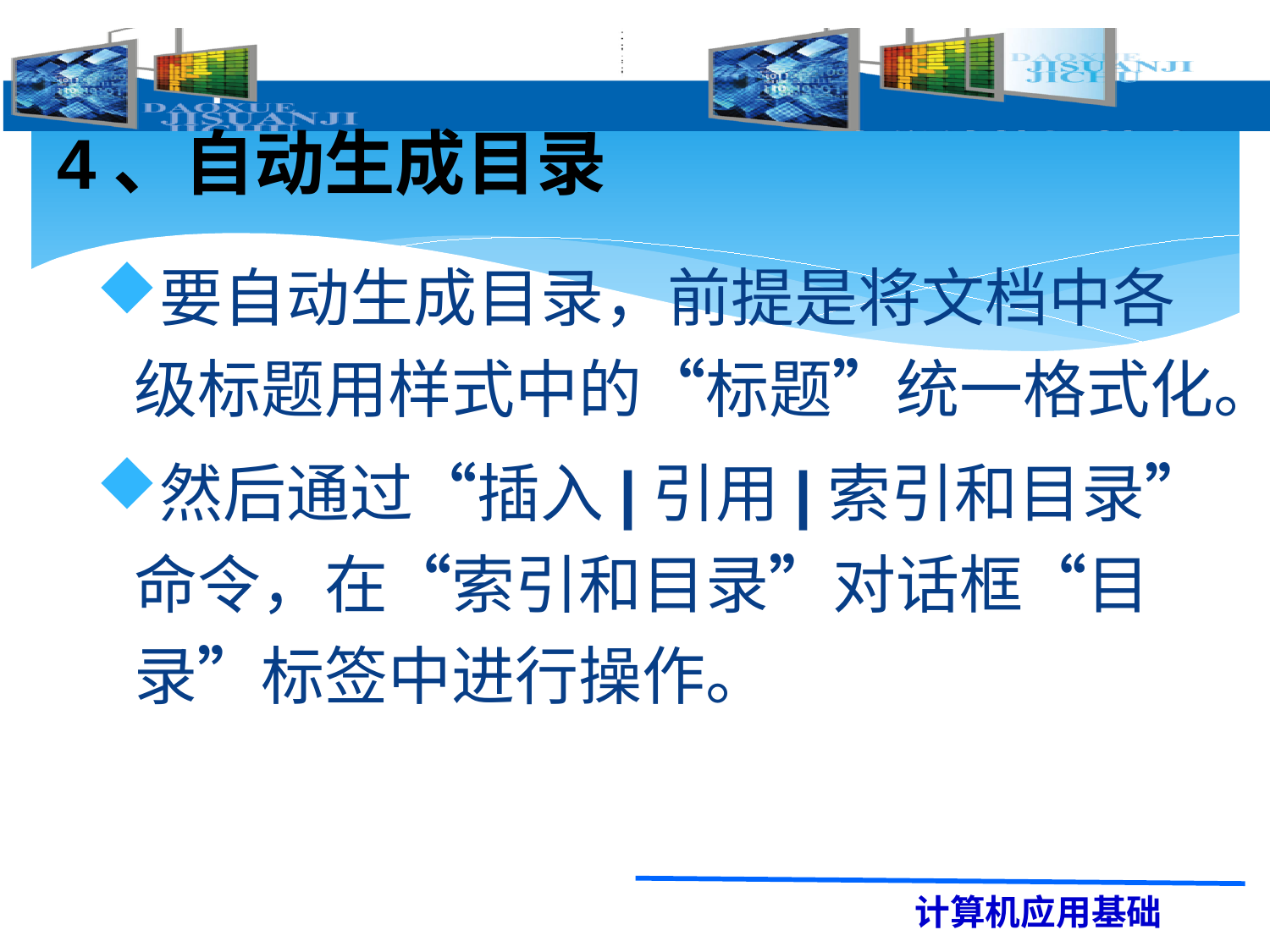

4、自动生成目录
要自动生成目录，前提是将文档中各级标题用样式中的“标题”统一格式化。
然后通过“插入|引用|索引和目录”命令，在“索引和目录”对话框“目录”标签中进行操作。